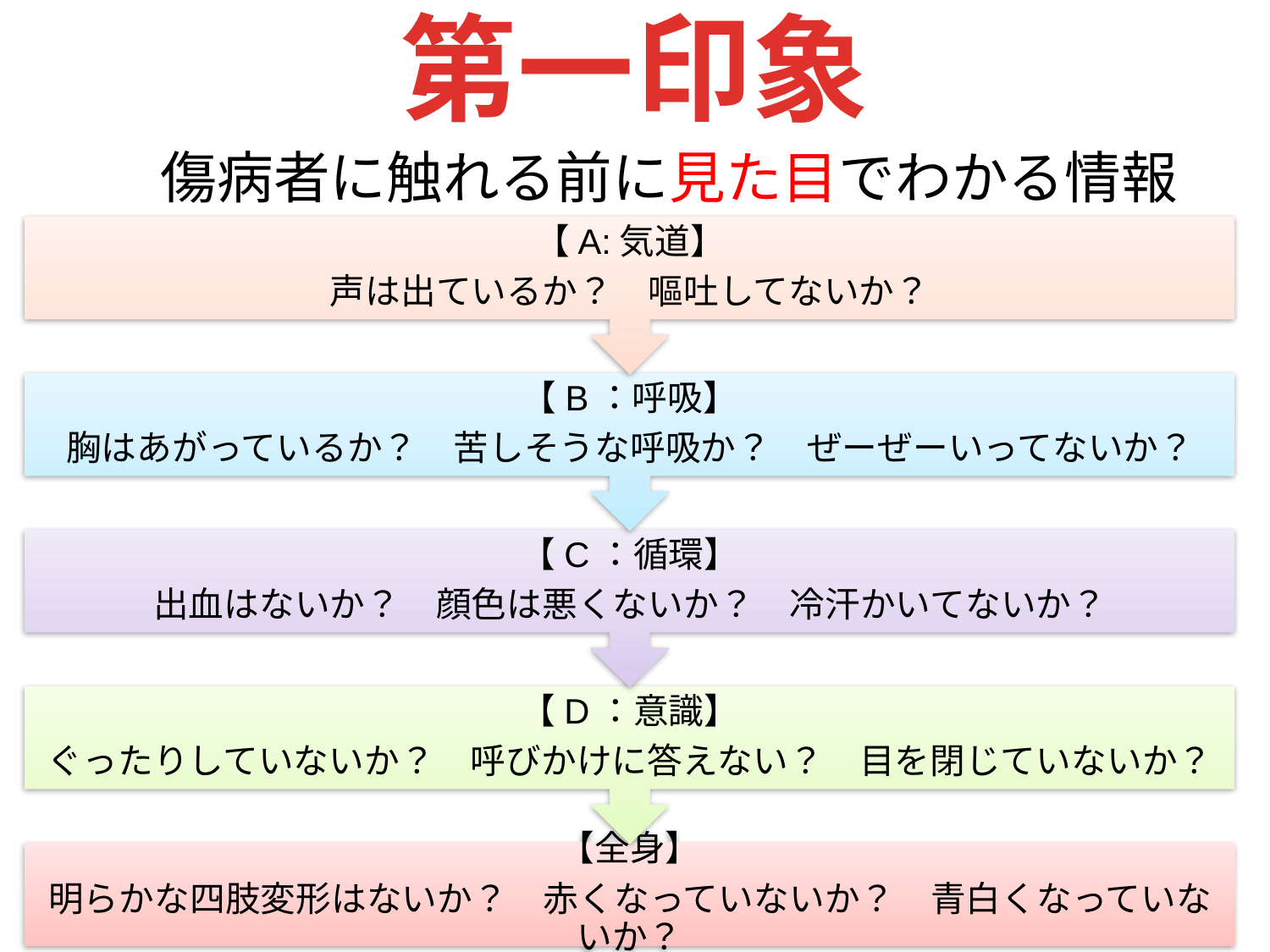

# 第一印象
　　傷病者に触れる前に見た目でわかる情報

【全身】
明らかな四肢変形はないか？　赤くなっていないか？　青白くなっていないか？
【D：意識】
ぐったりしていないか？　呼びかけに答えない？　目を閉じていないか？
【C：循環】
出血はないか？　顔色は悪くないか？　冷汗かいてないか？
【B：呼吸】
胸はあがっているか？　苦しそうな呼吸か？　ぜーぜーいってないか？
【A:気道】
声は出ているか？　嘔吐してないか？